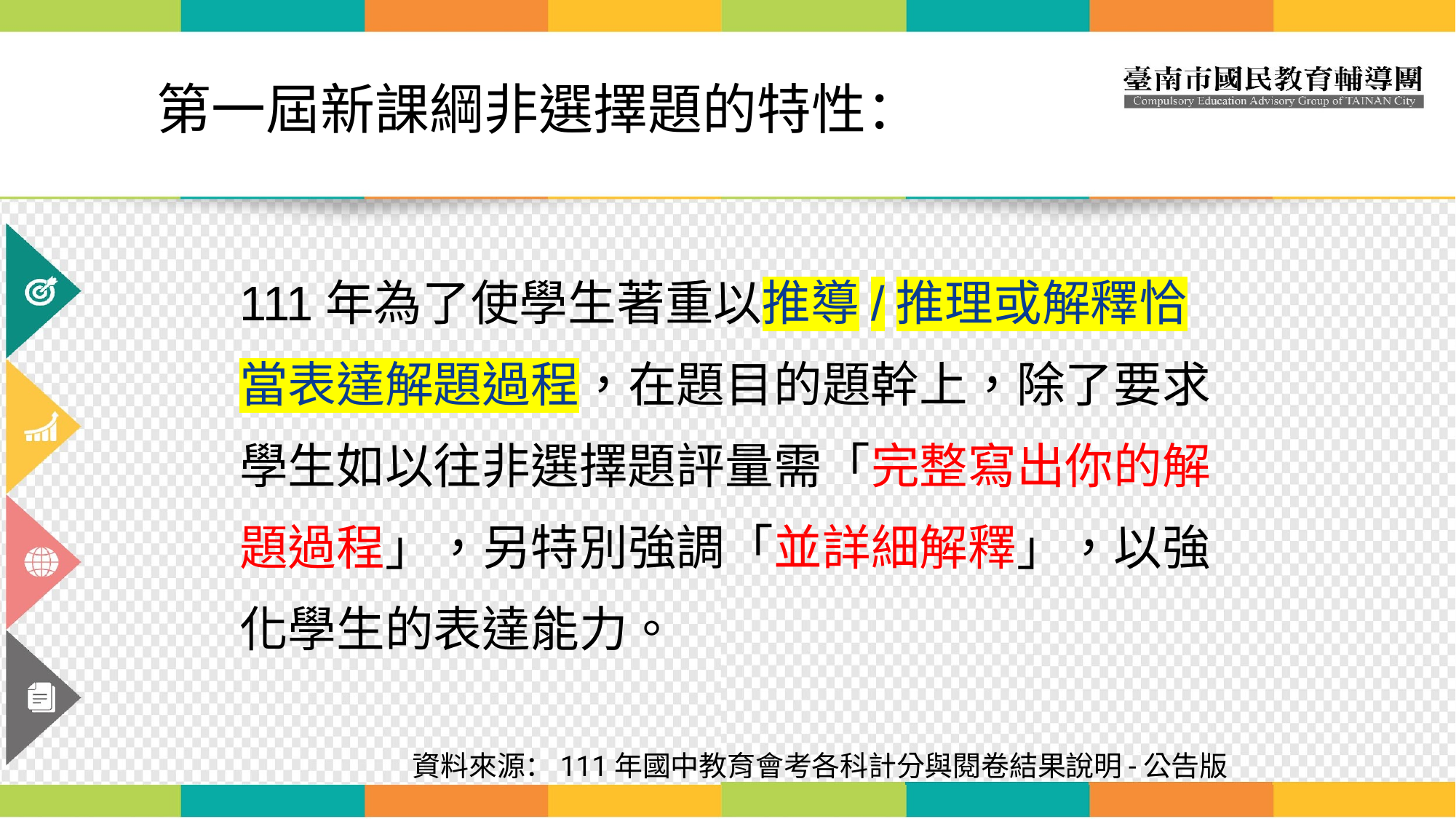

# 第一屆新課綱非選擇題的特性：
111年為了使學生著重以推導/推理或解釋恰當表達解題過程，在題目的題幹上，除了要求學生如以往非選擇題評量需「完整寫出你的解題過程」，另特別強調「並詳細解釋」，以強化學生的表達能力。
資料來源：111年國中教育會考各科計分與閱卷結果說明-公告版